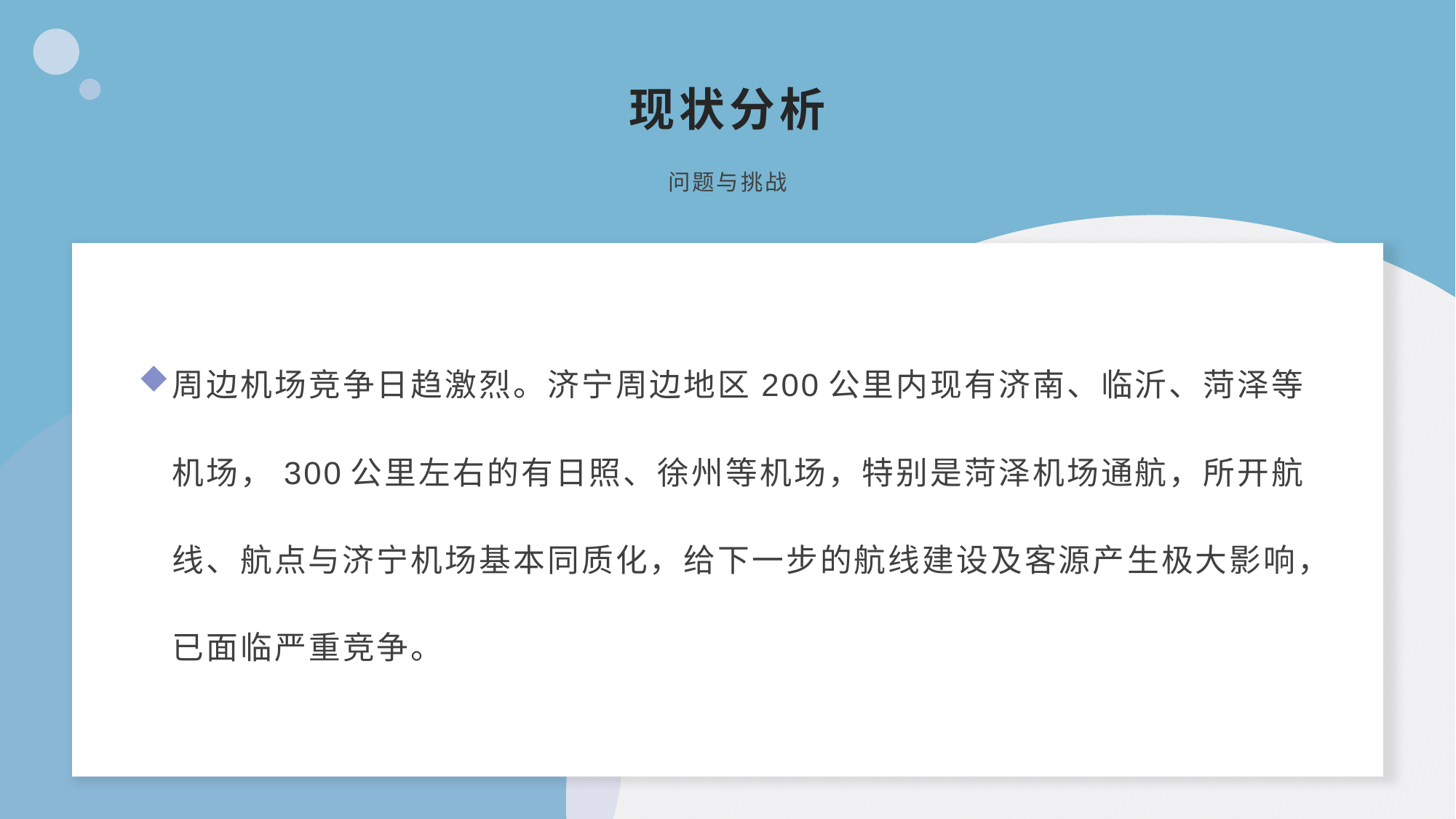

现状分析

问题与挑战

周边机场竞争日趋激烈。济宁周边地区200公里内现有济南、临沂、菏泽等机场，300公里左右的有日照、徐州等机场，特别是菏泽机场通航，所开航线、航点与济宁机场基本同质化，给下一步的航线建设及客源产生极大影响，已面临严重竞争。